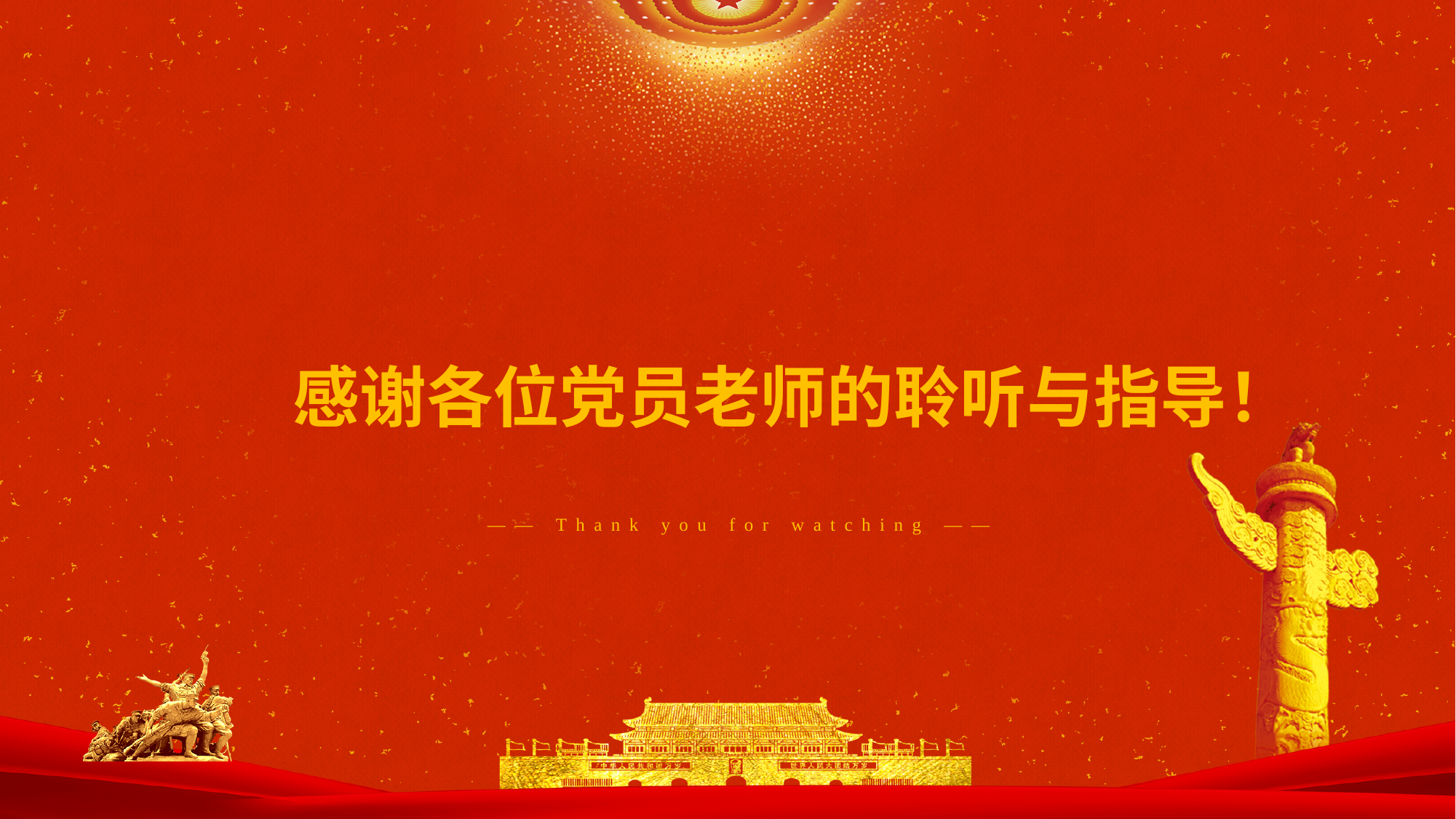

感谢各位党员老师的聆听与指导！
—— Thank you for watching ——